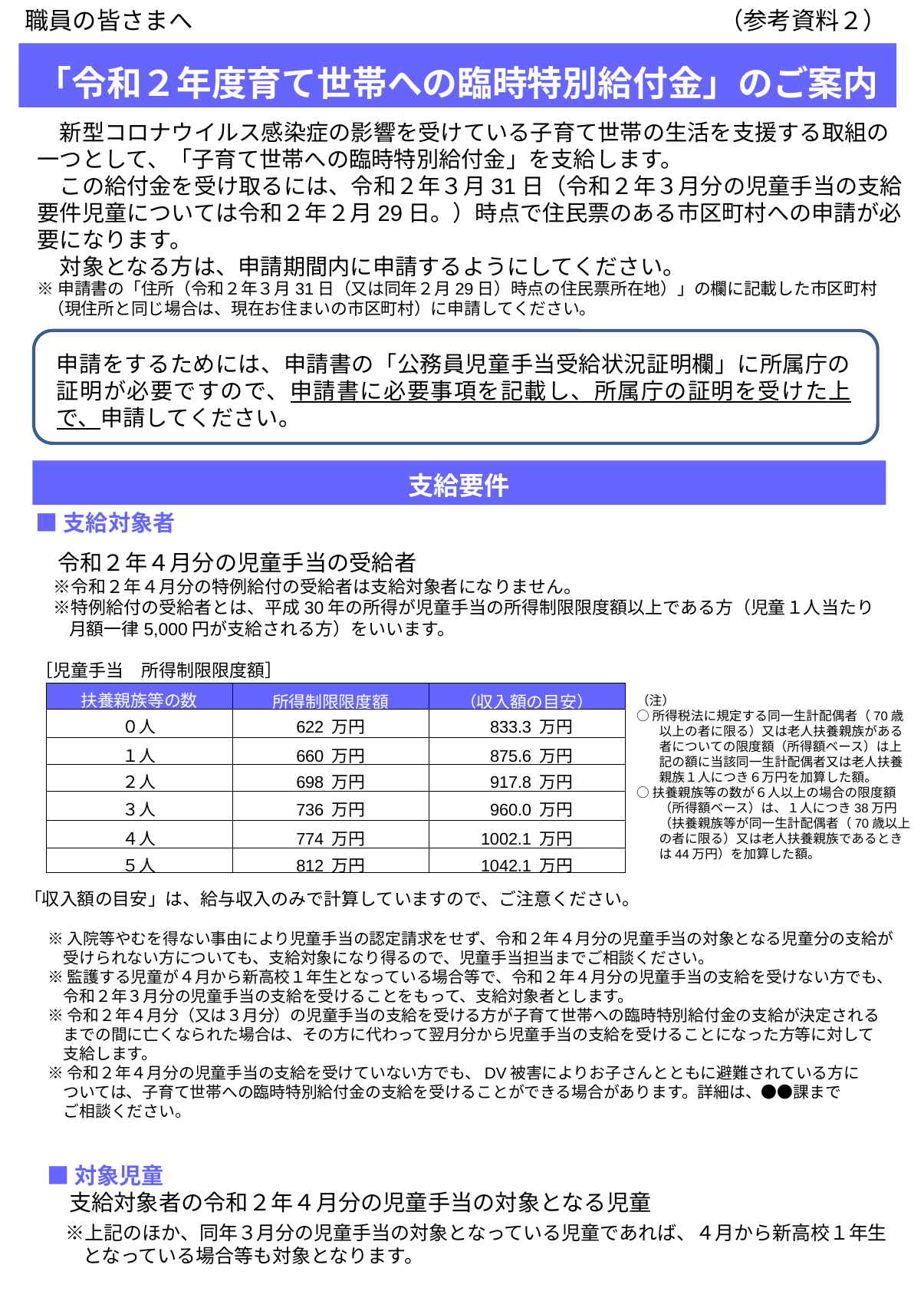

職員の皆さまへ　　　　　　　　　　　　　　　　　　　　　　（参考資料２）
「令和２年度育て世帯への臨時特別給付金」のご案内
　新型コロナウイルス感染症の影響を受けている子育て世帯の生活を支援する取組の一つとして、「子育て世帯への臨時特別給付金」を支給します。
　この給付金を受け取るには、令和２年３月31日（令和２年３月分の児童手当の支給要件児童については令和２年２月29日。）時点で住民票のある市区町村への申請が必要になります。
　対象となる方は、申請期間内に申請するようにしてください。
※申請書の「住所（令和２年３月31日（又は同年２月29日）時点の住民票所在地）」の欄に記載した市区町村（現住所と同じ場合は、現在お住まいの市区町村）に申請してください。

申請をするためには、申請書の「公務員児童手当受給状況証明欄」に所属庁の証明が必要ですので、申請書に必要事項を記載し、所属庁の証明を受けた上で、申請してください。
支給要件
■支給対象者
　令和２年４月分の児童手当の受給者
　※令和２年４月分の特例給付の受給者は支給対象者になりません。
　※特例給付の受給者とは、平成30年の所得が児童手当の所得制限限度額以上である方（児童１人当たり月額一律5,000円が支給される方）をいいます。

［児童手当　所得制限限度額］
| 扶養親族等の数 | 所得制限限度額 | （収入額の目安） |
| --- | --- | --- |
| ０人 | 622 万円 | 833.3 万円 |
| １人 | 660 万円 | 875.6 万円 |
| ２人 | 698 万円 | 917.8 万円 |
| ３人 | 736 万円 | 960.0 万円 |
| ４人 | 774 万円 | 1002.1 万円 |
| ５人 | 812 万円 | 1042.1 万円 |
（注）
○所得税法に規定する同一生計配偶者（70歳以上の者に限る）又は老人扶養親族がある者についての限度額（所得額ベース）は上記の額に当該同一生計配偶者又は老人扶養親族１人につき６万円を加算した額。
○扶養親族等の数が６人以上の場合の限度額（所得額ベース）は、１人につき38万円（扶養親族等が同一生計配偶者（70歳以上の者に限る）又は老人扶養親族であるときは44万円）を加算した額。
「収入額の目安」は、給与収入のみで計算していますので、ご注意ください。
※入院等やむを得ない事由により児童手当の認定請求をせず、令和２年４月分の児童手当の対象となる児童分の支給が
　受けられない方についても、支給対象になり得るので、児童手当担当までご相談ください。
※監護する児童が４月から新高校１年生となっている場合等で、令和２年４月分の児童手当の支給を受けない方でも、
　令和２年３月分の児童手当の支給を受けることをもって、支給対象者とします。
※令和２年４月分（又は３月分）の児童手当の支給を受ける方が子育て世帯への臨時特別給付金の支給が決定される
　までの間に亡くなられた場合は、その方に代わって翌月分から児童手当の支給を受けることになった方等に対して
　支給します。
※令和２年４月分の児童手当の支給を受けていない方でも、DV被害によりお子さんとともに避難されている方に
　ついては、子育て世帯への臨時特別給付金の支給を受けることができる場合があります。詳細は、●●課まで
　ご相談ください。
■対象児童
　支給対象者の令和２年４月分の児童手当の対象となる児童

　※上記のほか、同年３月分の児童手当の対象となっている児童であれば、４月から新高校１年生となっている場合等も対象となります。